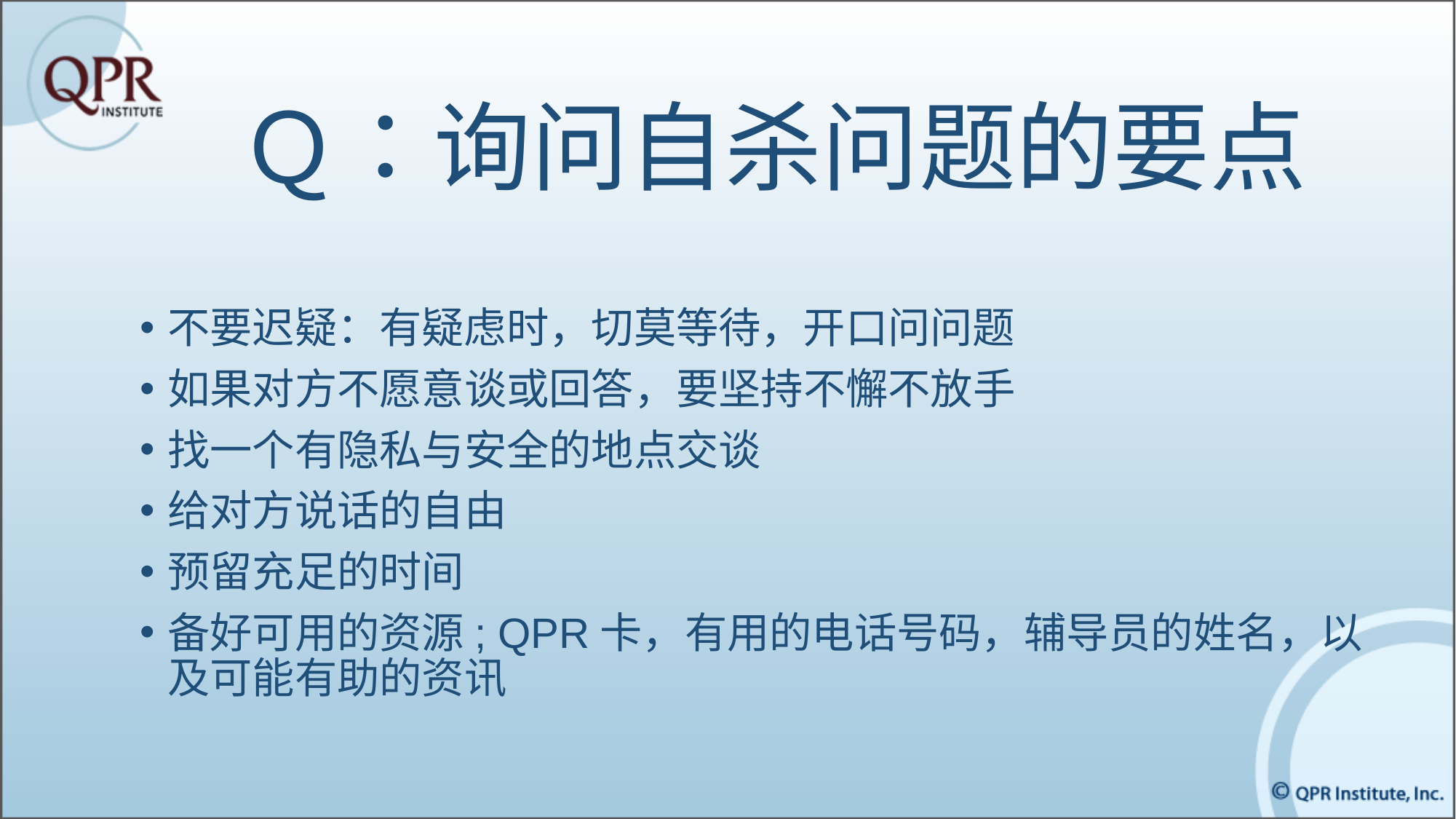

# Ｑ：询问自杀问题的要点
不要迟疑：有疑虑时，切莫等待，开口问问题
如果对方不愿意谈或回答，要坚持不懈不放手
找一个有隐私与安全的地点交谈
给对方说话的自由
预留充足的时间
备好可用的资源; QPR卡，有用的电话号码，辅导员的姓名，以及可能有助的资讯